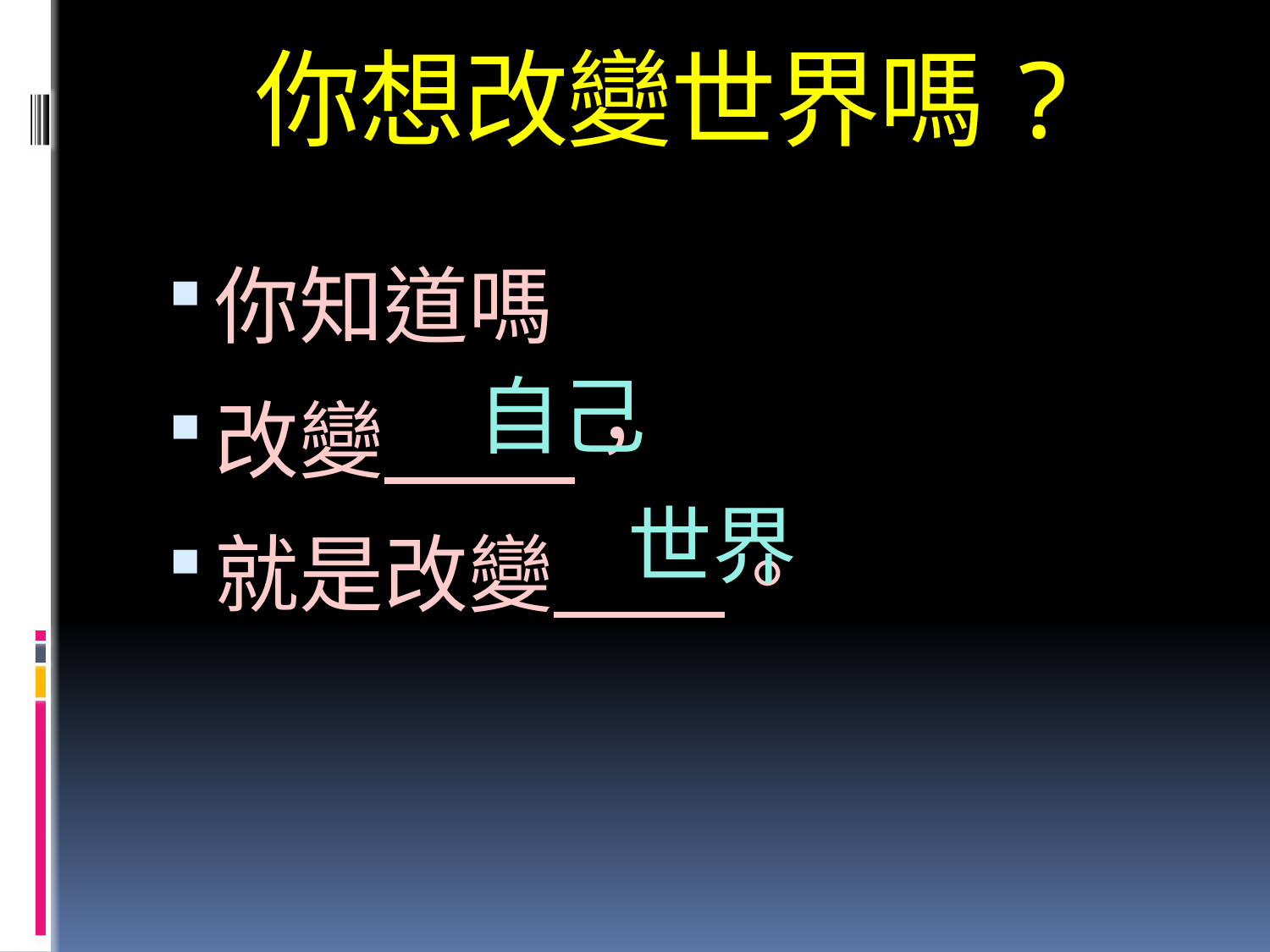

# 你想改變世界嗎?
你知道嗎
改變          ，
就是改變         。

自己
世界